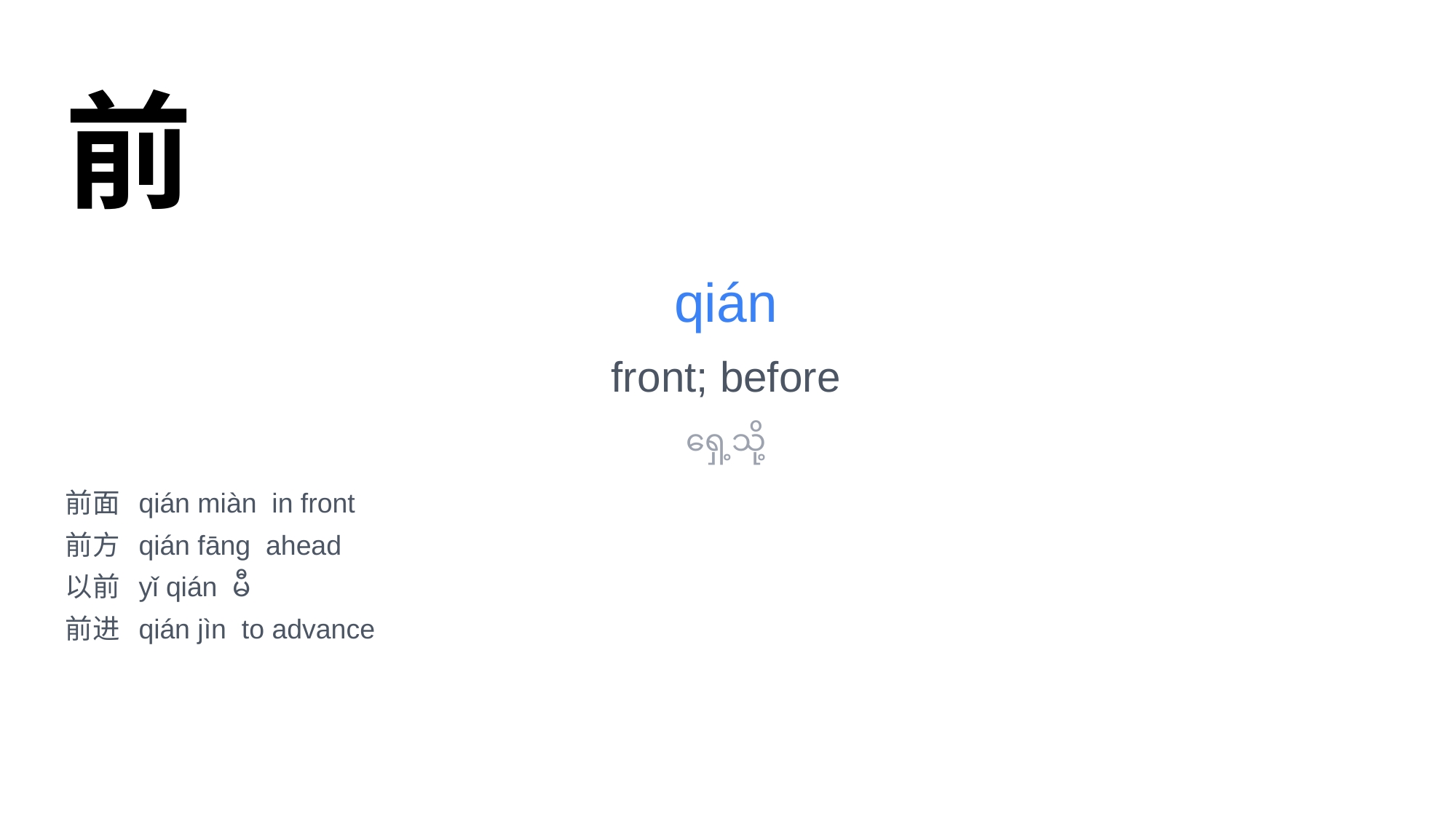

前
qián
front; before
ရှေ့သို့
前面  qián miàn  in front
前方  qián fāng  ahead
以前  yǐ qián  မီ
前进  qián jìn  to advance